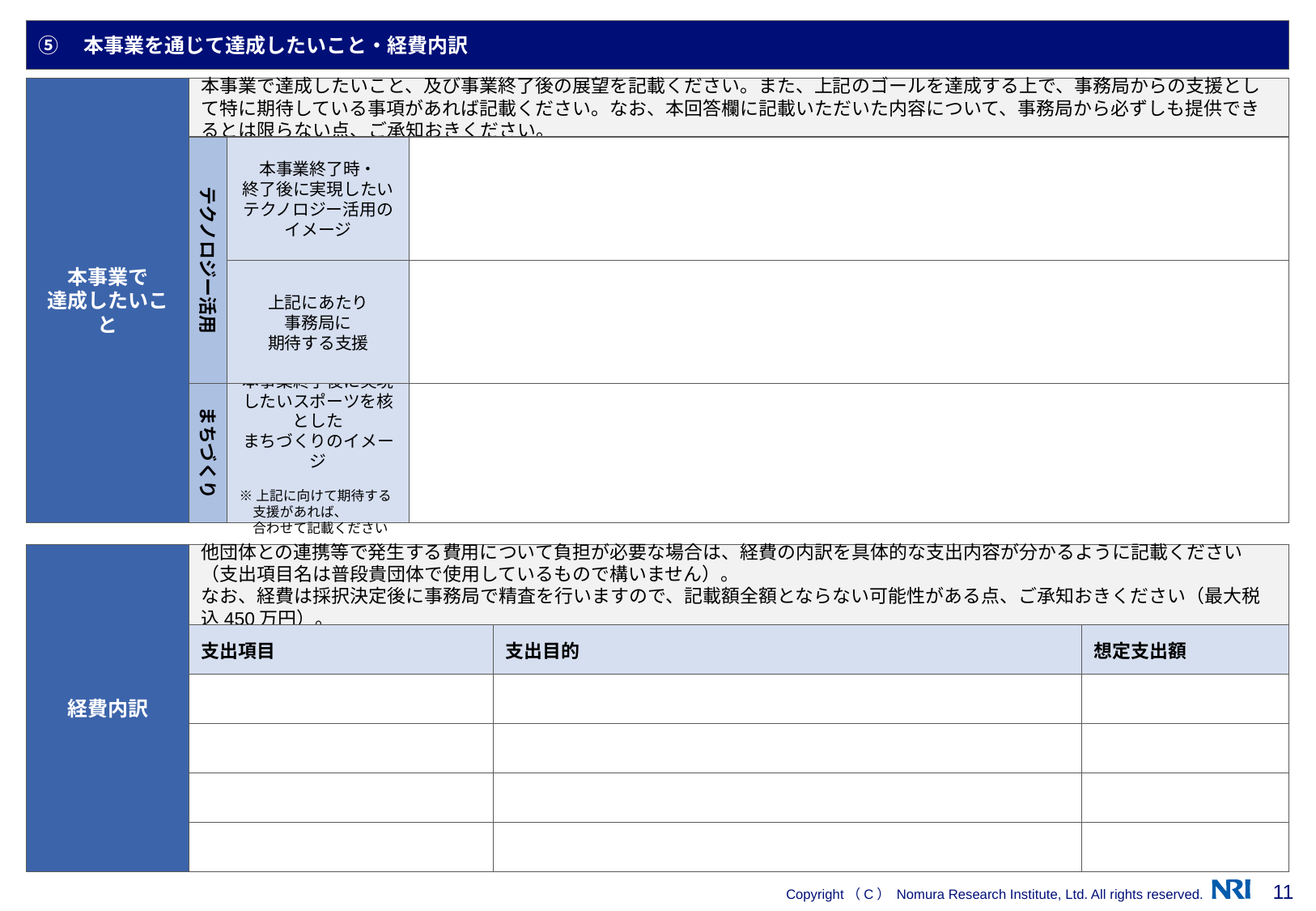

⑤　本事業を通じて達成したいこと・経費内訳
本事業で
達成したいこと
本事業で達成したいこと、及び事業終了後の展望を記載ください。また、上記のゴールを達成する上で、事務局からの支援として特に期待している事項があれば記載ください。なお、本回答欄に記載いただいた内容について、事務局から必ずしも提供できるとは限らない点、ご承知おきください。
テクノロジー活用
本事業終了時・
終了後に実現したい
テクノロジー活用の
イメージ

上記にあたり
事務局に
期待する支援

まちづくり
本事業終了後に実現したいスポーツを核とした
まちづくりのイメージ

※上記に向けて期待する
　支援があれば、
　合わせて記載ください

経費内訳
他団体との連携等で発生する費用について負担が必要な場合は、経費の内訳を具体的な支出内容が分かるように記載ください
（支出項目名は普段貴団体で使用しているもので構いません）。
なお、経費は採択決定後に事務局で精査を行いますので、記載額全額とならない可能性がある点、ご承知おきください（最大税込450万円）。
| 支出項目 | 支出目的 | 想定支出額 |
| --- | --- | --- |
|  |  |  |
|  |  |  |
|  |  |  |
|  |  |  |